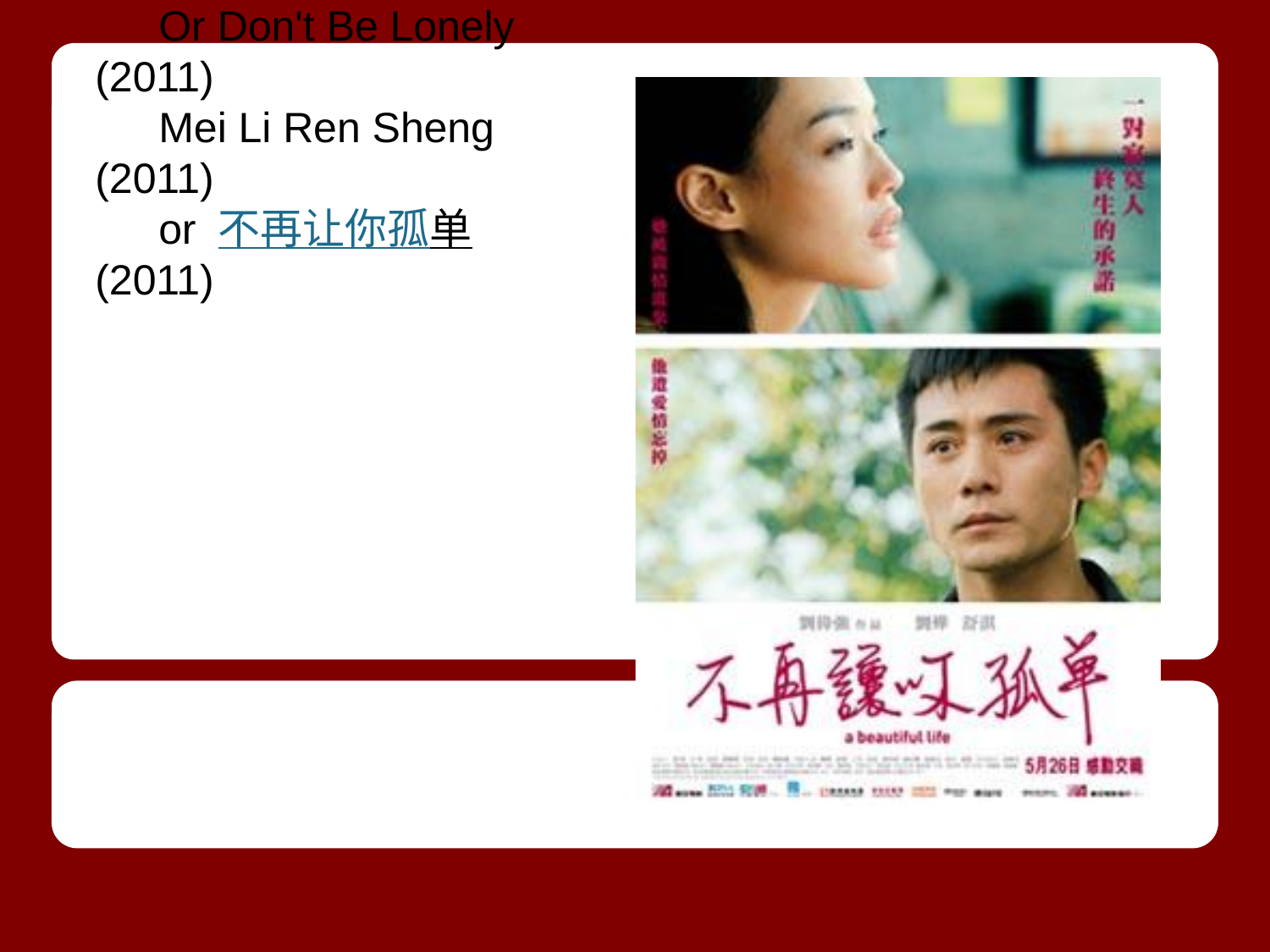

# A Beautiful Life (2011)
Or Don't Be Lonely (2011)
Mei Li Ren Sheng (2011)
or 不再让你孤单 (2011)